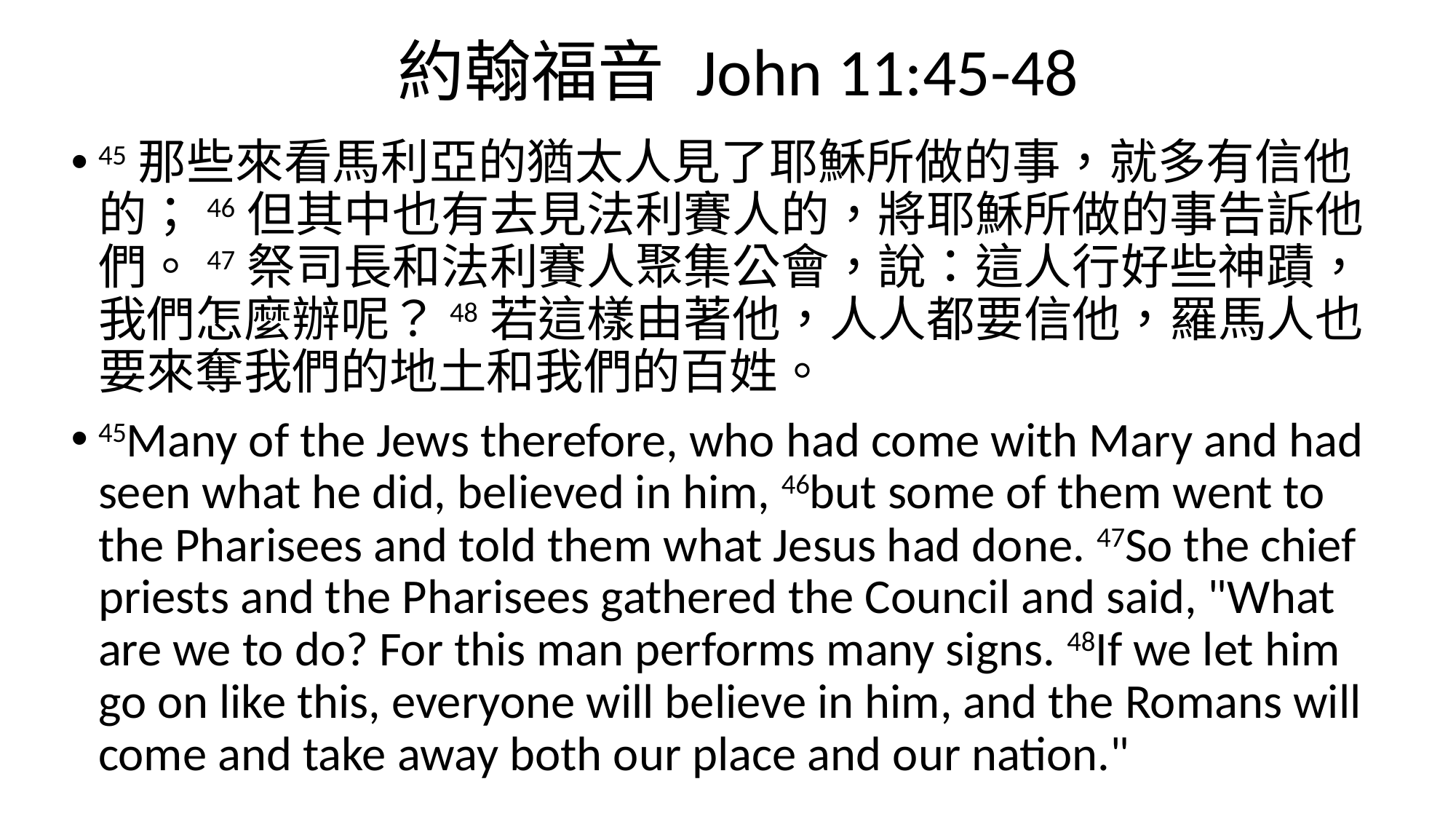

# 約翰福音 John 11:45-48
45那些來看馬利亞的猶太人見了耶穌所做的事，就多有信他的；46但其中也有去見法利賽人的，將耶穌所做的事告訴他們。47祭司長和法利賽人聚集公會，說：這人行好些神蹟，我們怎麼辦呢？48若這樣由著他，人人都要信他，羅馬人也要來奪我們的地土和我們的百姓。
45Many of the Jews therefore, who had come with Mary and had seen what he did, believed in him, 46but some of them went to the Pharisees and told them what Jesus had done. 47So the chief priests and the Pharisees gathered the Council and said, "What are we to do? For this man performs many signs. 48If we let him go on like this, everyone will believe in him, and the Romans will come and take away both our place and our nation."